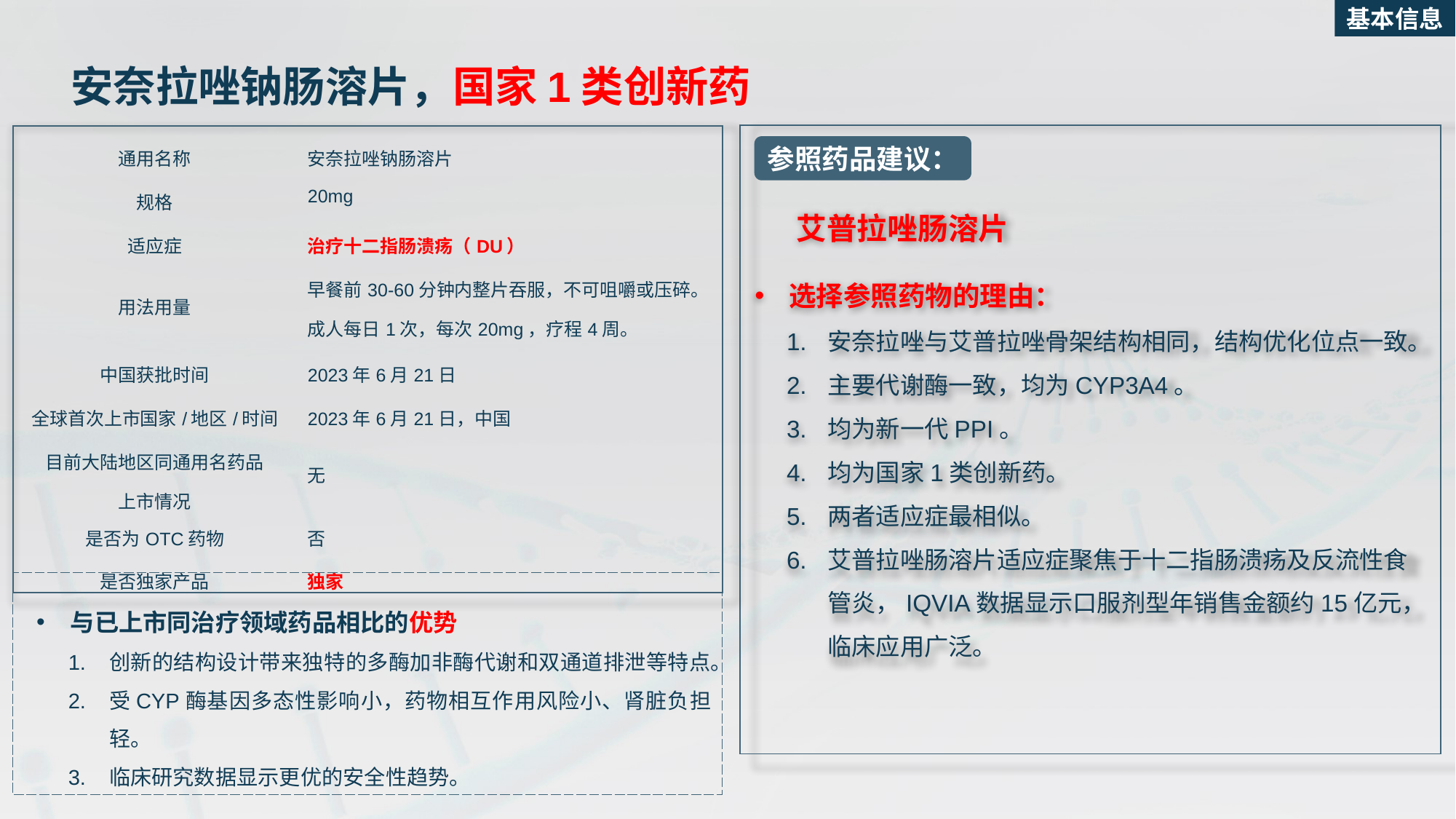

基本信息
安奈拉唑钠肠溶片，国家1类创新药
|  |  |
| --- | --- |
|  |  |
|  |  |
|  |  |
|  |  |
|  |  |
|  |  |
|  |  |
|  |  |
| 通用名称 | 安奈拉唑钠肠溶片 |
| --- | --- |
| 规格 | 20mg |
| 适应症 | 治疗十二指肠溃疡（DU） |
| 用法用量 | 早餐前30-60分钟内整片吞服，不可咀嚼或压碎。成人每日1次，每次20mg，疗程4周。 |
| 中国获批时间 | 2023年6月21日 |
| 全球首次上市国家/地区/时间 | 2023年6月21日，中国 |
| 目前大陆地区同通用名药品 上市情况 | 无 |
| 是否为OTC药物 | 否 |
| 是否独家产品 | 独家 |
参照药品建议：
艾普拉唑肠溶片
选择参照药物的理由：
安奈拉唑与艾普拉唑骨架结构相同，结构优化位点一致。
主要代谢酶一致，均为CYP3A4。
均为新一代PPI。
均为国家1类创新药。
两者适应症最相似。
艾普拉唑肠溶片适应症聚焦于十二指肠溃疡及反流性食管炎，IQVIA数据显示口服剂型年销售金额约15亿元，临床应用广泛。

与已上市同治疗领域药品相比的优势
创新的结构设计带来独特的多酶加非酶代谢和双通道排泄等特点。
受CYP酶基因多态性影响小，药物相互作用风险小、肾脏负担轻。
临床研究数据显示更优的安全性趋势。